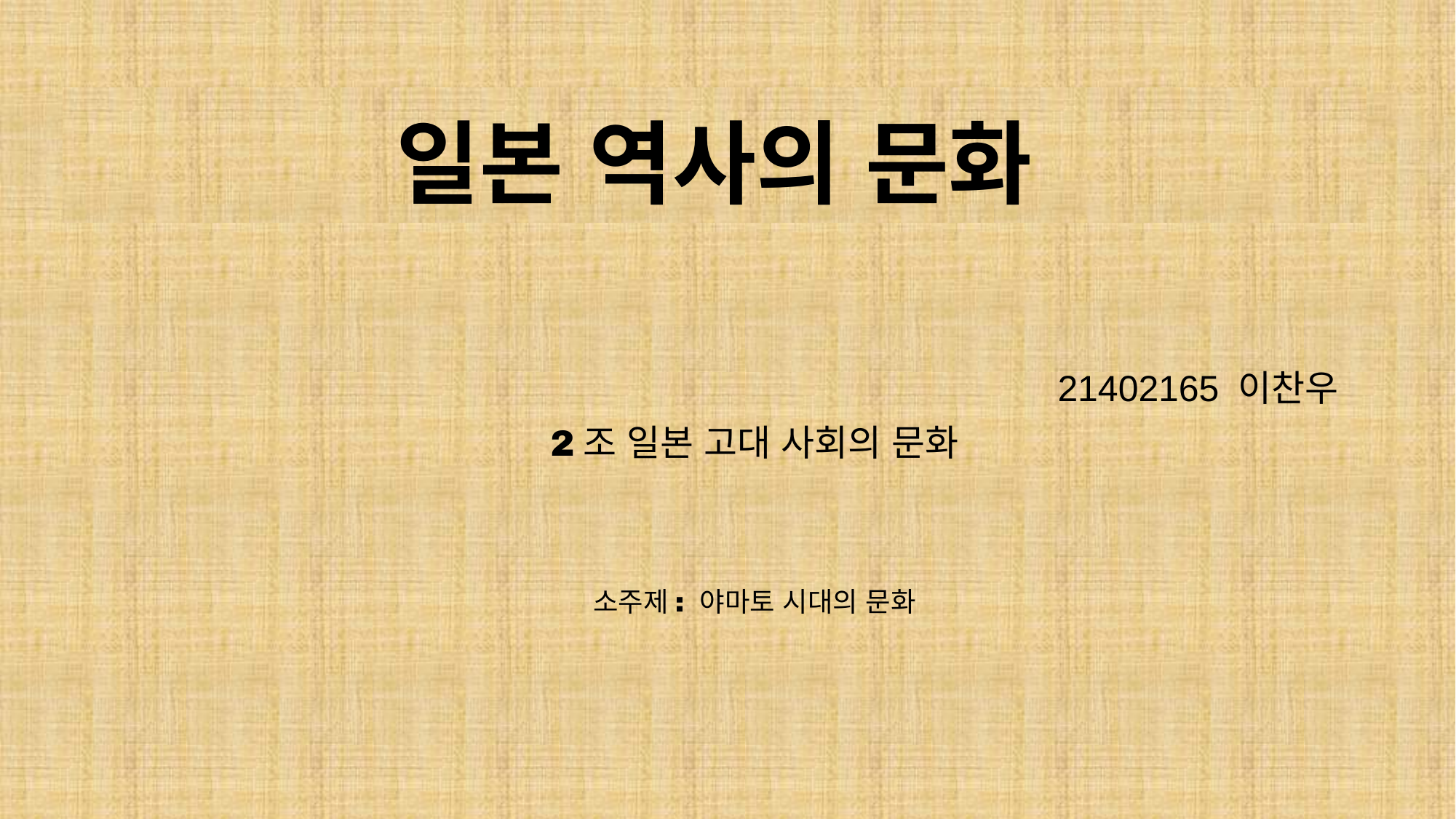

# 일본 역사의 문화
21402165 이찬우
2조 일본 고대 사회의 문화

소주제: 야마토 시대의 문화